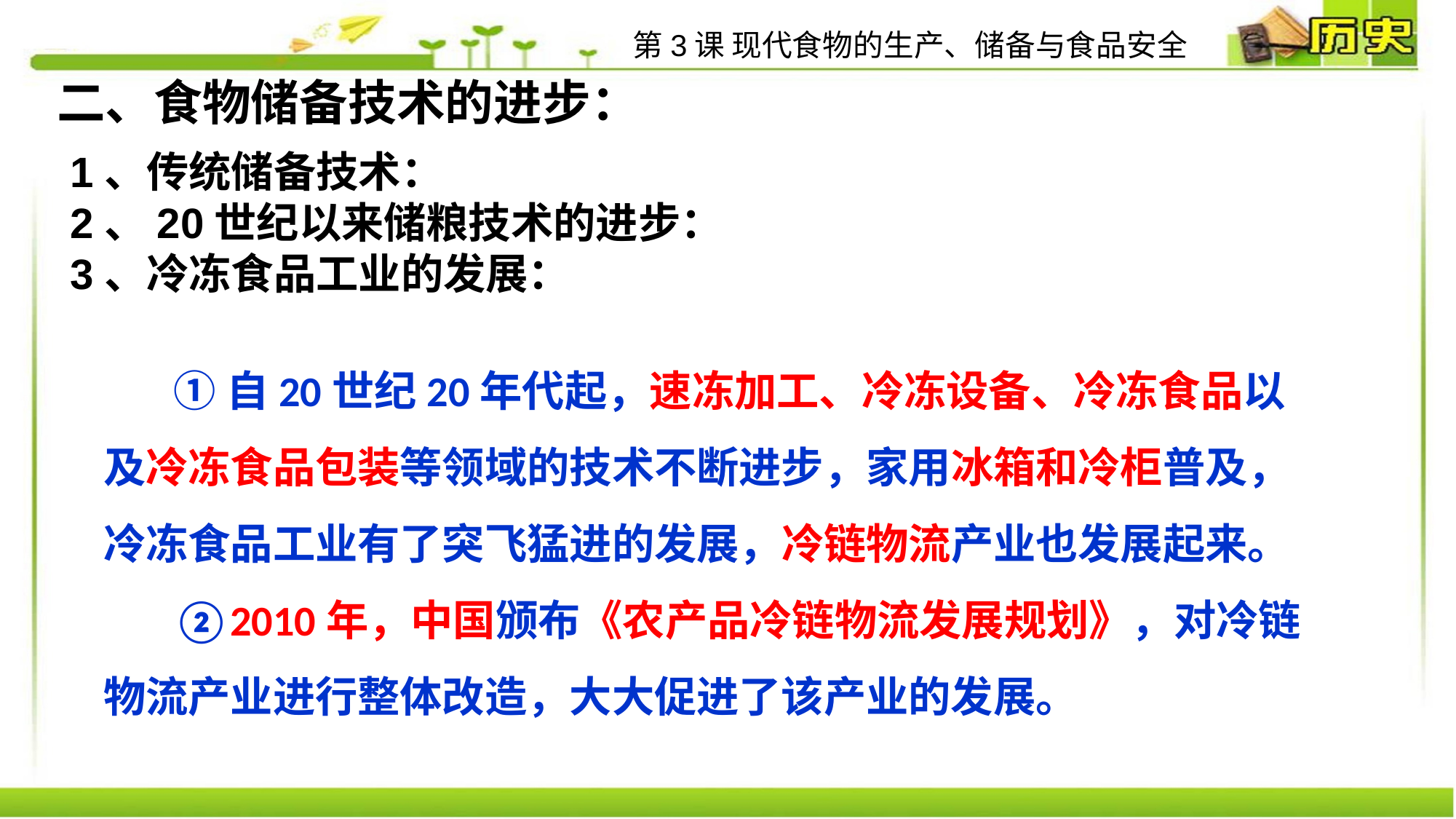

第3课 现代食物的生产、储备与食品安全
二、食物储备技术的进步：
1、传统储备技术：
2、20世纪以来储粮技术的进步：
3、冷冻食品工业的发展：
    ①自20世纪20年代起，速冻加工、冷冻设备、冷冻食品以及冷冻食品包装等领域的技术不断进步，家用冰箱和冷柜普及，冷冻食品工业有了突飞猛进的发展，冷链物流产业也发展起来。
    ②2010年，中国颁布《农产品冷链物流发展规划》，对冷链物流产业进行整体改造，大大促进了该产业的发展。